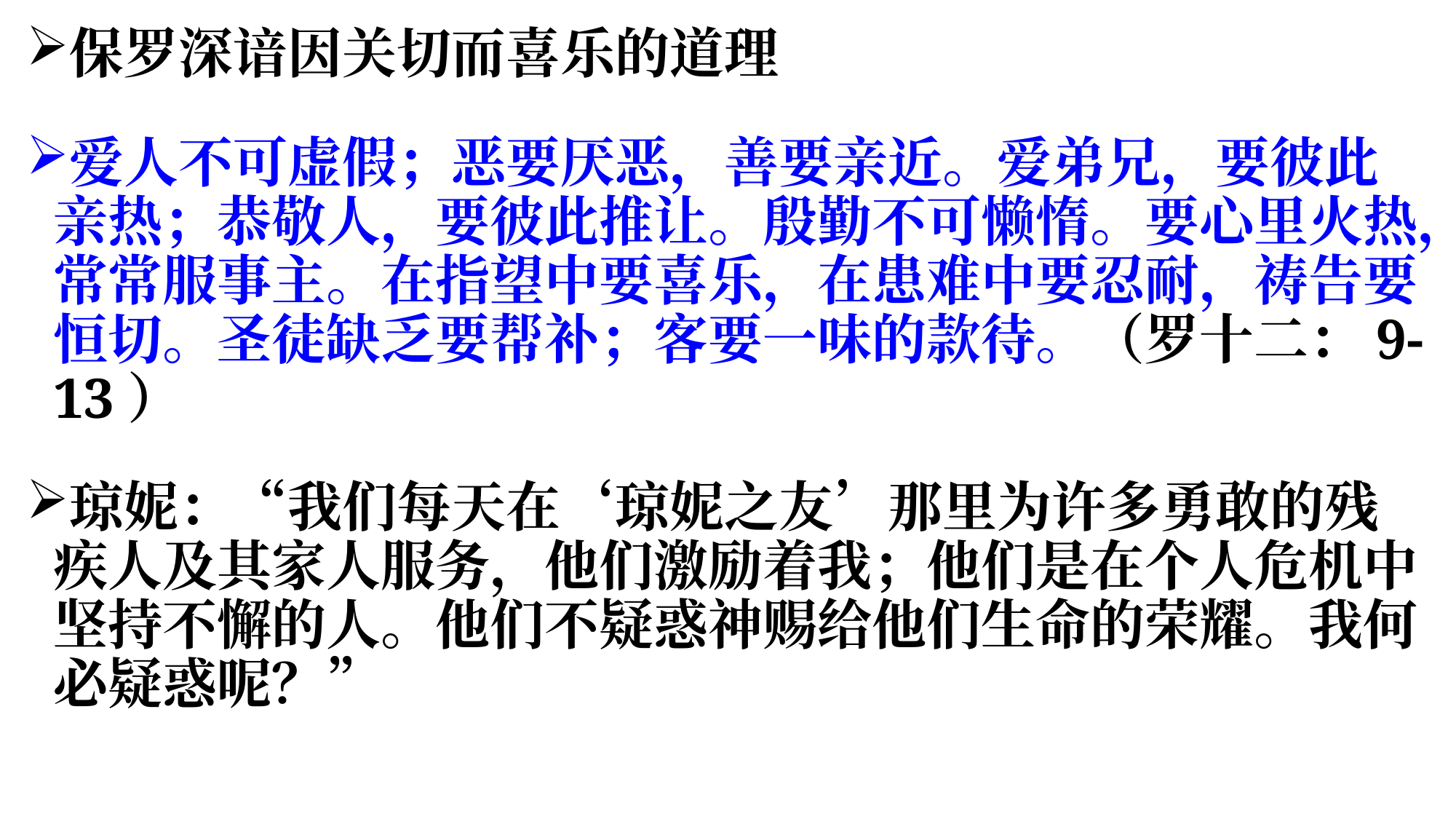

保罗深谙因关切而喜乐的道理

爱人不可虚假；恶要厌恶，善要亲近。爱弟兄，要彼此亲热；恭敬人，要彼此推让。殷勤不可懒惰。要心里火热，常常服事主。在指望中要喜乐，在患难中要忍耐，祷告要恒切。圣徒缺乏要帮补；客要一味的款待。（罗十二：9-13）

琼妮：“我们每天在‘琼妮之友’那里为许多勇敢的残疾人及其家人服务，他们激励着我；他们是在个人危机中坚持不懈的人。他们不疑惑神赐给他们生命的荣耀。我何必疑惑呢？”